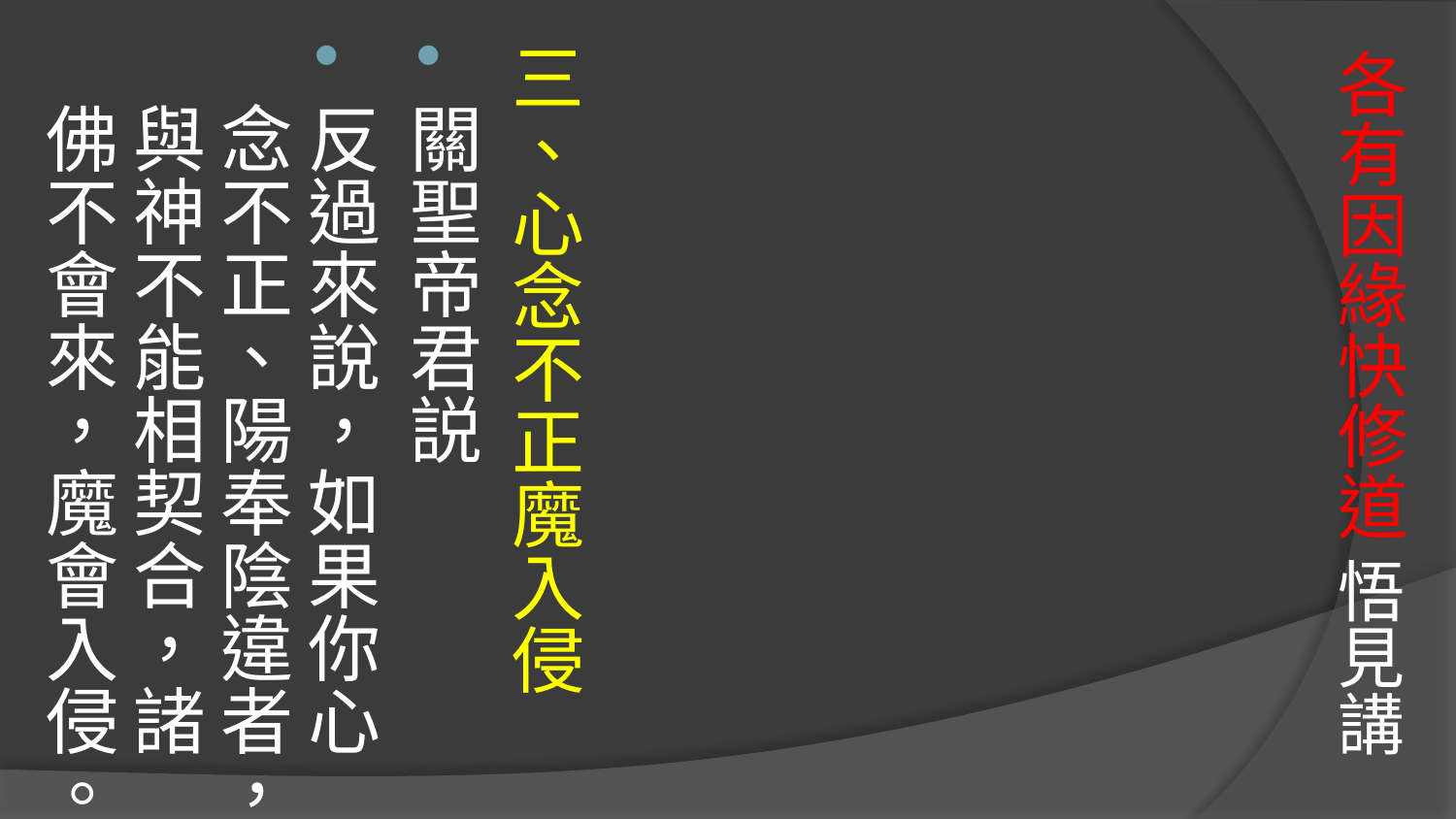

# 各有因緣快修道 悟見講
三、心念不正魔入侵
關聖帝君説
反過來說，如果你心念不正、陽奉陰違者，與神不能相契合，諸佛不會來，魔會入侵。